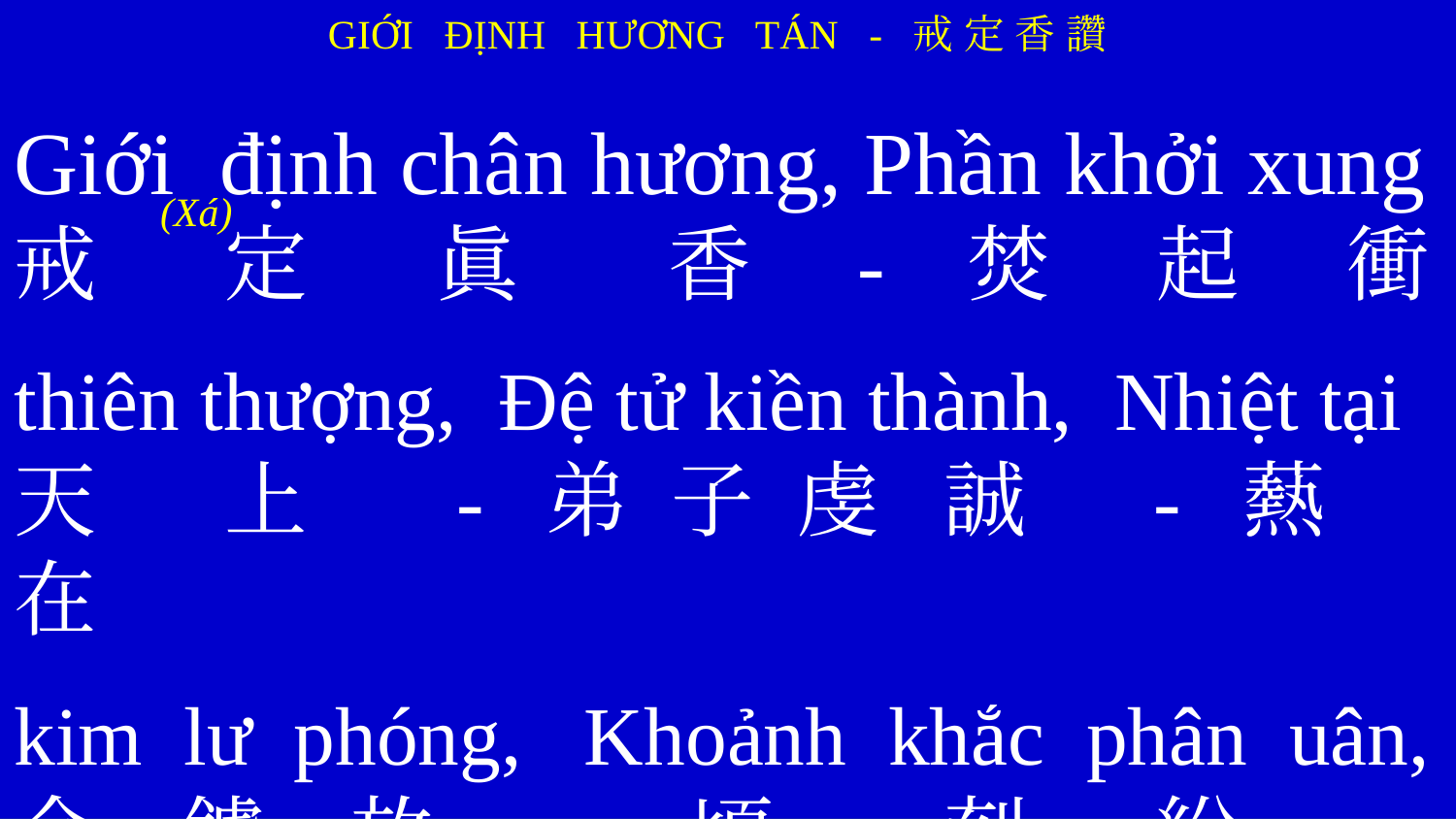

GIỚI   ĐỊNH   HƯƠNG   TÁN   -  戒 定 香 讚

Giới  định chân hương, Phần khởi xung
戒      定      眞       香    -   焚     起     衝

thiên thượng,  Đệ tử kiền thành,  Nhiệt tại
天      上      -  弟  子  虔   誠     -  爇    在

kim  lư  phóng,   Khoảnh  khắc  phân  uân,
金    鑪    放    -     頃        刻      紛      紜

(Xá)